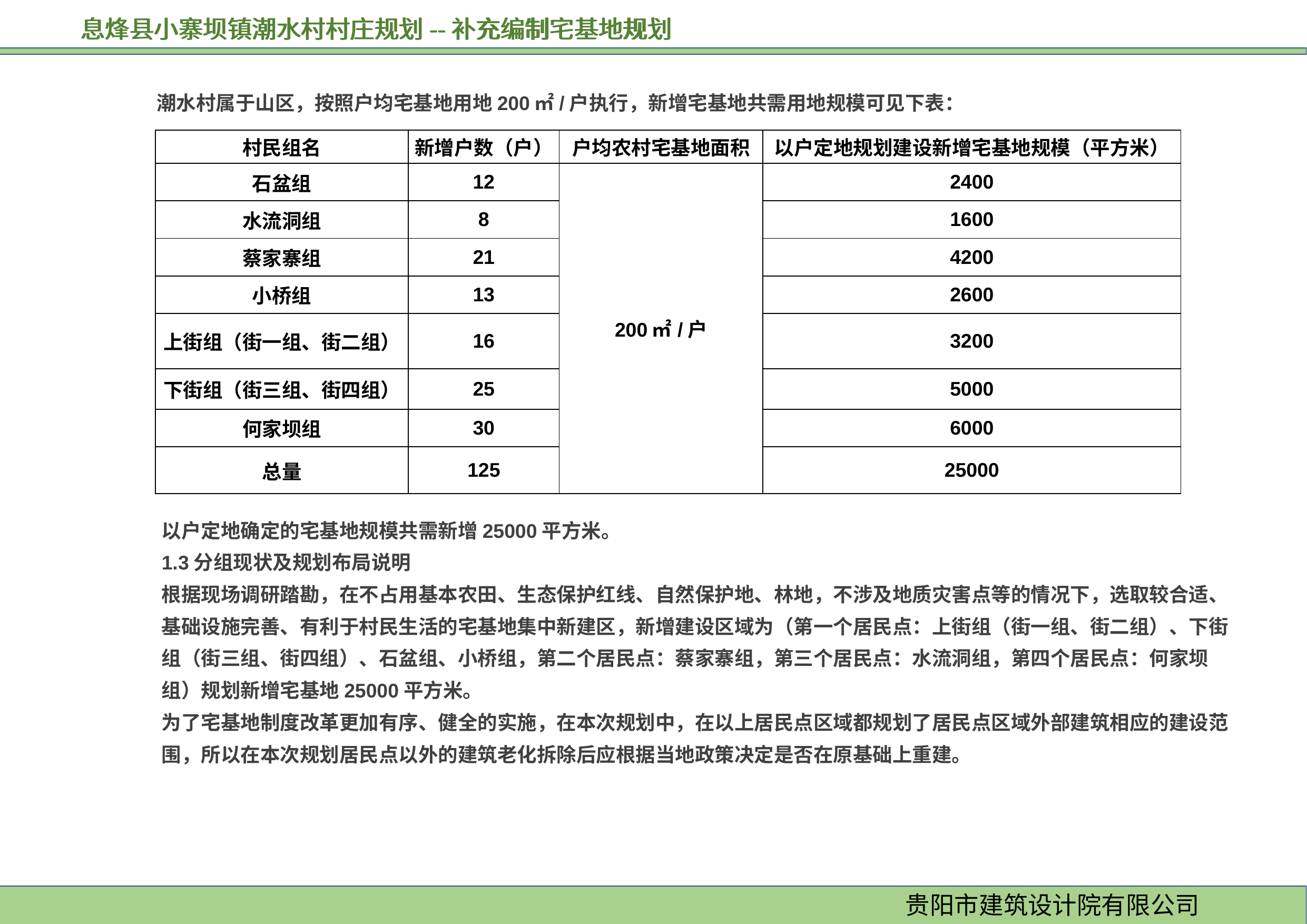

息烽县小寨坝镇潮水村村庄规划--补充编制宅基地规划

潮水村属于山区，按照户均宅基地用地200㎡/户执行，新增宅基地共需用地规模可见下表：
| 村民组名 | 新增户数（户） | 户均农村宅基地面积 | 以户定地规划建设新增宅基地规模（平方米） |
| --- | --- | --- | --- |
| 石盆组 | 12 | 200㎡/户 | 2400 |
| 水流洞组 | 8 |  | 1600 |
| 蔡家寨组 | 21 |  | 4200 |
| 小桥组 | 13 |  | 2600 |
| 上街组（街一组、街二组） | 16 |  | 3200 |
| 下街组（街三组、街四组） | 25 |  | 5000 |
| 何家坝组 | 30 |  | 6000 |
| 总量 | 125 |  | 25000 |
以户定地确定的宅基地规模共需新增25000平方米。
1.3分组现状及规划布局说明
根据现场调研踏勘，在不占用基本农田、生态保护红线、自然保护地、林地，不涉及地质灾害点等的情况下，选取较合适、基础设施完善、有利于村民生活的宅基地集中新建区，新增建设区域为（第一个居民点：上街组（街一组、街二组）、下街组（街三组、街四组）、石盆组、小桥组，第二个居民点：蔡家寨组，第三个居民点：水流洞组，第四个居民点：何家坝组）规划新增宅基地25000平方米。
为了宅基地制度改革更加有序、健全的实施，在本次规划中，在以上居民点区域都规划了居民点区域外部建筑相应的建设范围，所以在本次规划居民点以外的建筑老化拆除后应根据当地政策决定是否在原基础上重建。

贵阳市建筑设计院有限公司